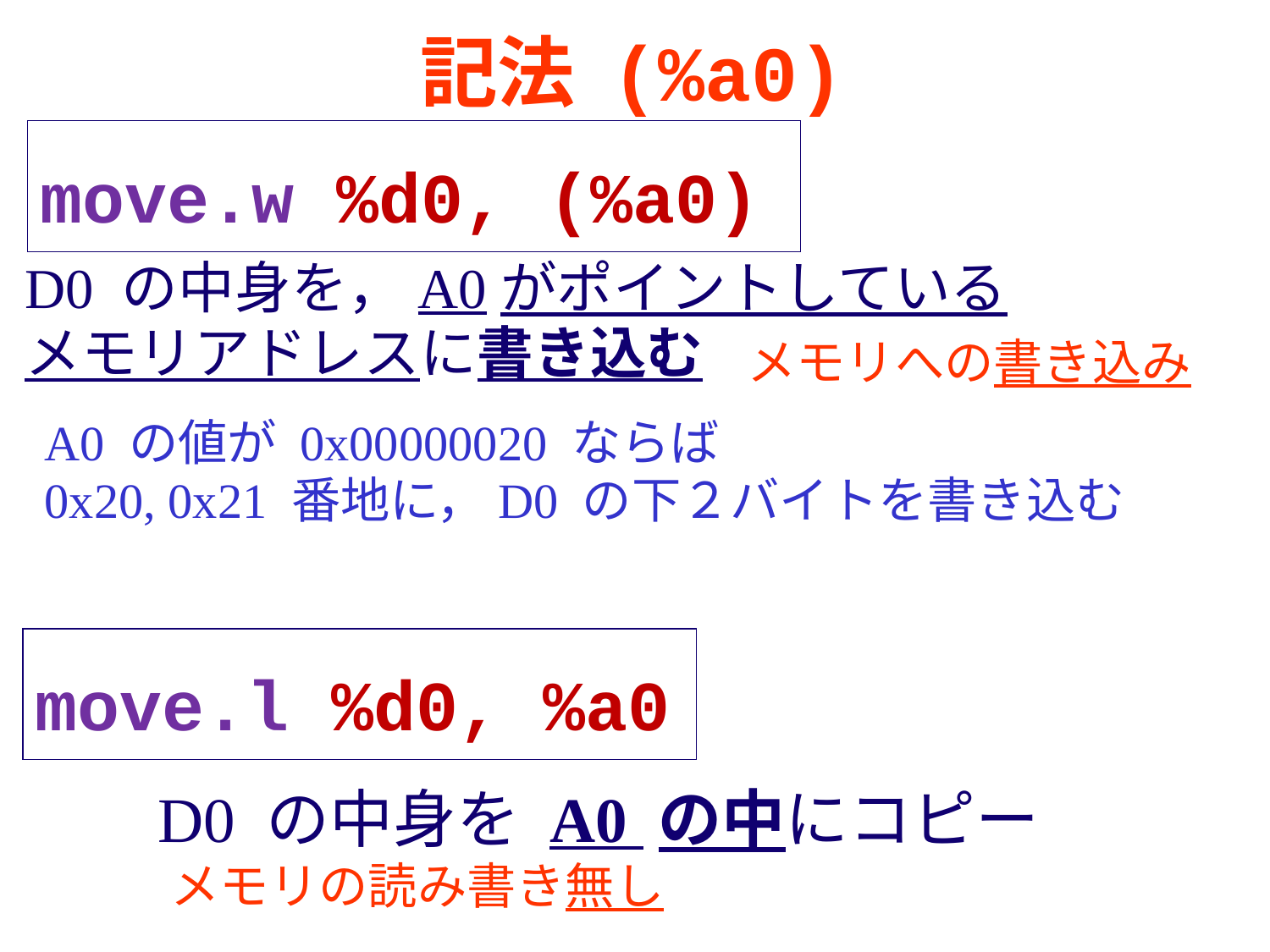

# 記法 (%a0)
move.w %d0, (%a0)

D0 の中身を，A0がポイントしている
メモリアドレスに書き込む
メモリへの書き込み
A0 の値が 0x00000020 ならば
0x20, 0x21 番地に，D0 の下２バイトを書き込む
move.l %d0, %a0

D0 の中身を A0 の中にコピー
メモリの読み書き無し